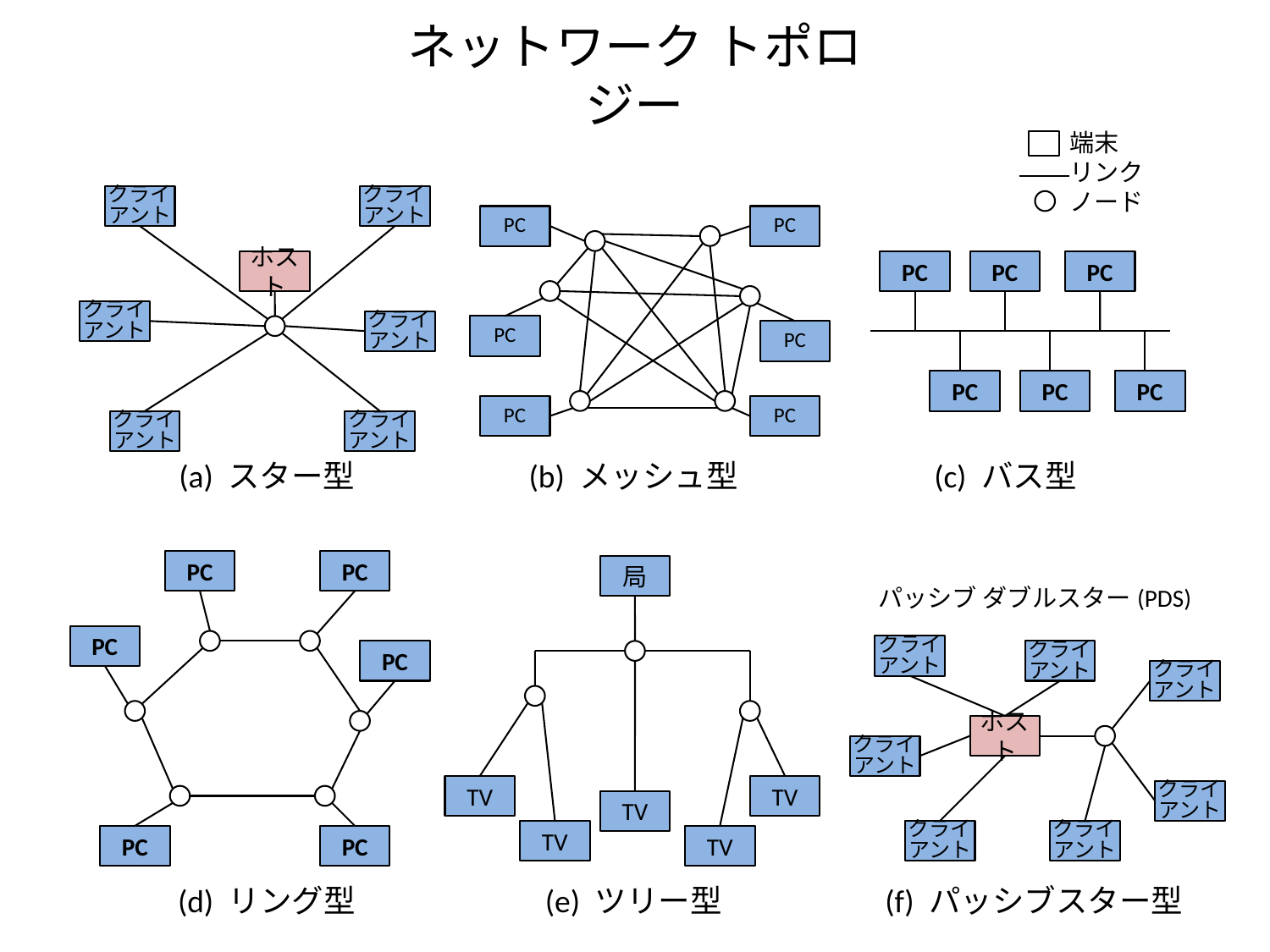

# ネットワーク トポロジー
端末
リンク
ノード

クライアント
クライアント
PC
PC

ホスト
PC
PC
PC

クライアント
クライアント

PC
PC
PC
PC
PC

PC
PC
クライアント
クライアント
(a) スター型
(b) メッシュ型
(c) バス型
PC
PC
局
パッシブ ダブルスター(PDS)
PC

クライアント
PC

クライアント
クライアント

ホスト

クライアント
TV
TV
クライアント

TV
TV
クライアント
クライアント
PC
PC
TV
(d) リング型
(e) ツリー型
(f) パッシブスター型